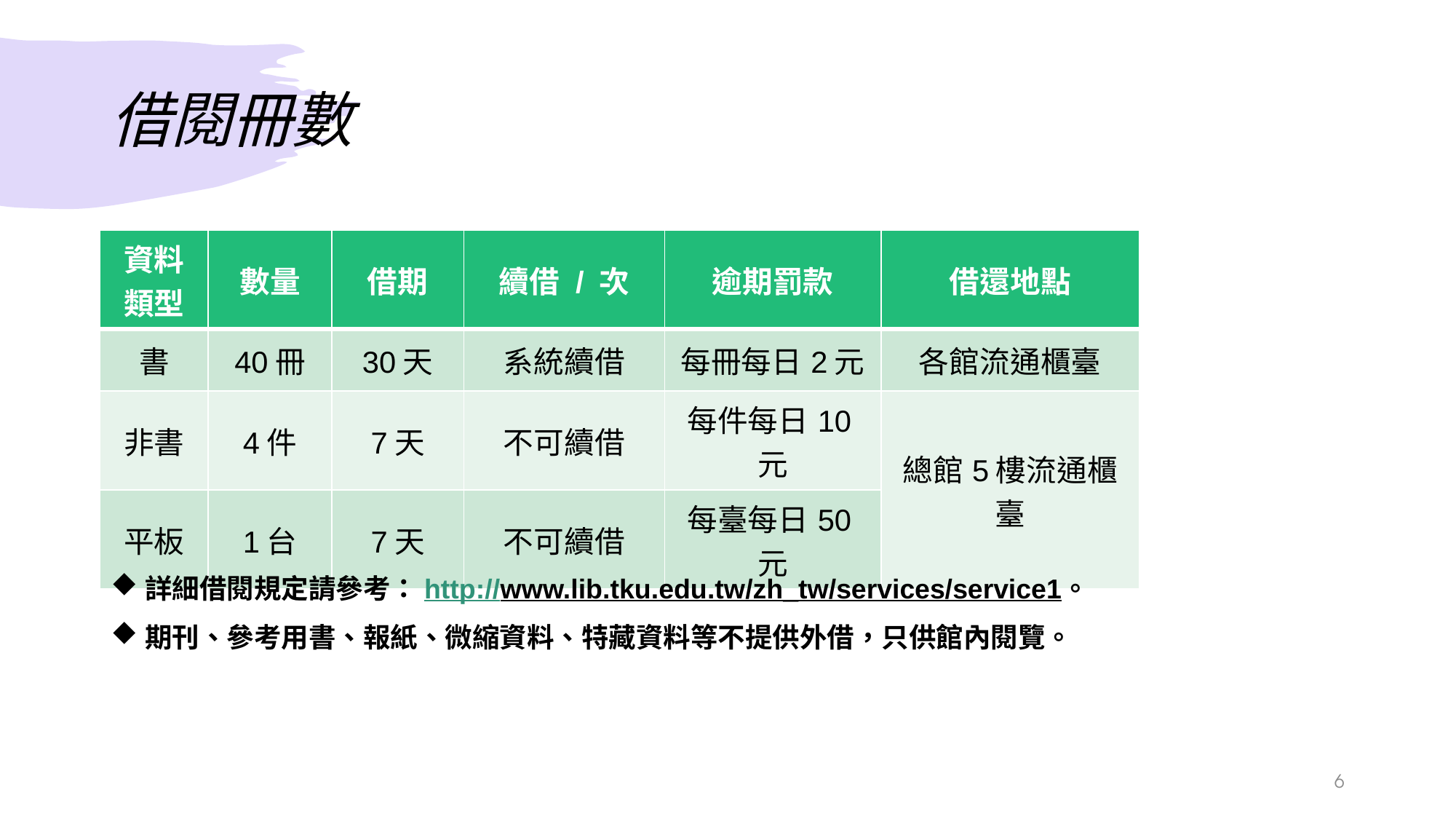

# 借閱冊數
| 資料 類型 | 數量 | 借期 | 續借 / 次 | 逾期罰款 | 借還地點 |
| --- | --- | --- | --- | --- | --- |
| 書 | 40冊 | 30天 | 系統續借 | 每冊每日2元 | 各館流通櫃臺 |
| 非書 | 4件 | 7天 | 不可續借 | 每件每日10元 | 總館5樓流通櫃臺 |
| 平板 | 1台 | 7天 | 不可續借 | 每臺每日50元 |  |
詳細借閱規定請參考：http://www.lib.tku.edu.tw/zh_tw/services/service1。
期刊、參考用書、報紙、微縮資料、特藏資料等不提供外借，只供館內閱覽。
6